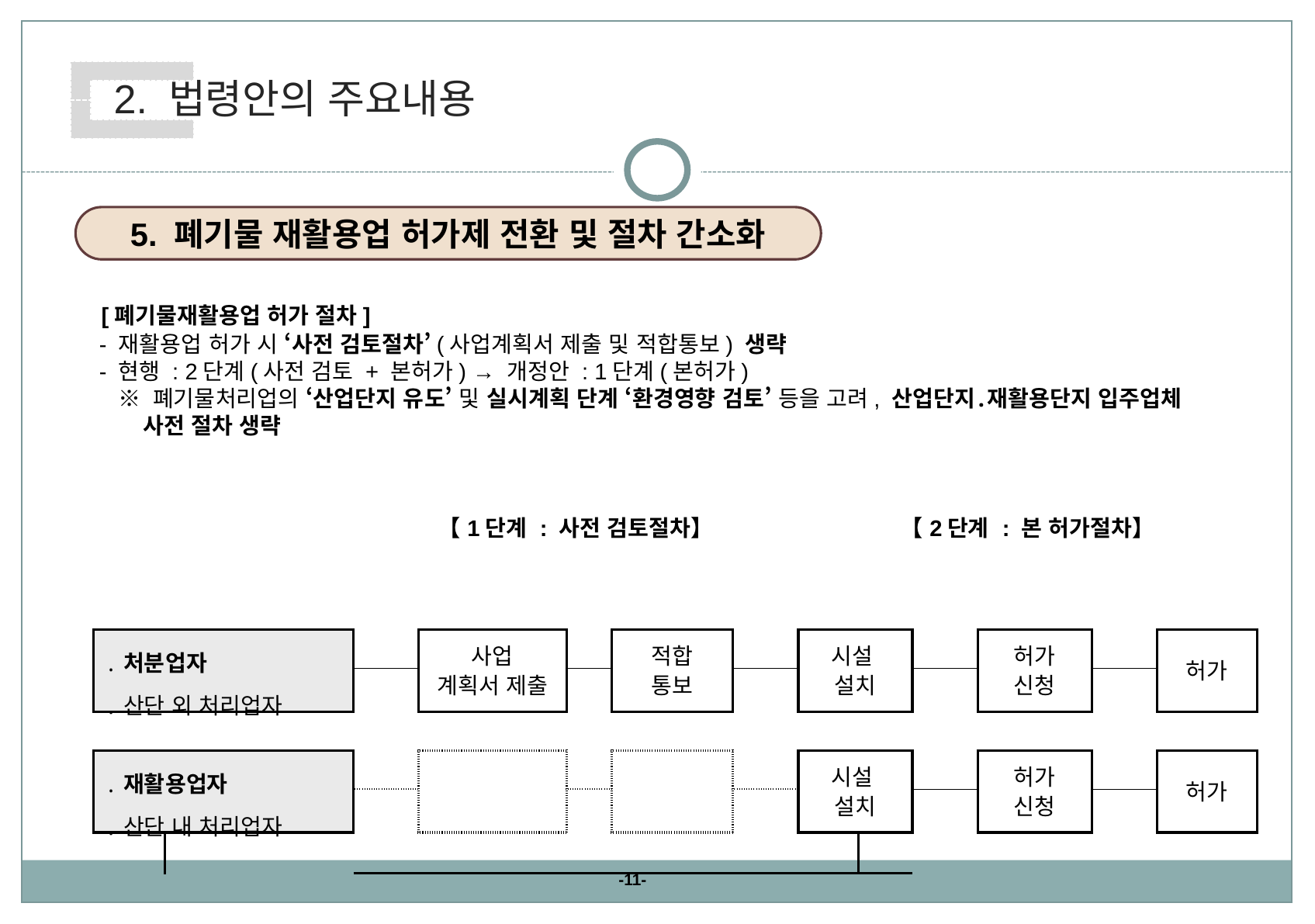

2. 법령안의 주요내용

5. 폐기물 재활용업 허가제 전환 및 절차 간소화
 [폐기물재활용업 허가 절차]
 - 재활용업 허가 시 ‘사전 검토절차’(사업계획서 제출 및 적합통보) 생략
 - 현행 : 2단계(사전 검토 + 본허가) → 개정안 : 1단계(본허가)
    ※ 폐기물처리업의 ‘산업단지 유도’ 및 실시계획 단계 ‘환경영향 검토’ 등을 고려, 산업단지․재활용단지 입주업체
       사전 절차 생략

|  |  | 【1단계 : 사전 검토절차】 |  |  |  |  | 【2단계 : 본 허가절차】 |  |  |  |  |  |  |
| --- | --- | --- | --- | --- | --- | --- | --- | --- | --- | --- | --- | --- | --- |
|  |  |  |  |  |  |  |  |  |  |  |  |  |  |
|  |  |  |  |  |  |  |  |  |  |  |  |  |  |
| ․처분업자 ․산단 외 처리업자 |  |  | 사업 계획서 제출 |  | 적합 통보 |  | 시설 설치 |  |  | 허가 신청 |  |  | 허가 |
|  |  |  |  |  |  |  |  |  |  |  |  |  |  |
|  |  |  |  |  |  |  |  |  |  |  |  |  |  |
| ․재활용업자 ․산단 내 처리업자 |  |  |  |  |  |  | 시설 설치 |  |  | 허가 신청 |  |  | 허가 |
|  |  |  |  |  |  |  |  |  |  |  |  |  |  |
|  |  |  |  |  |  |  |  |  |  |  |  |  |  |
|  |  |  |  |  |  |  |  |  |  |  |  |  |  |
-11-